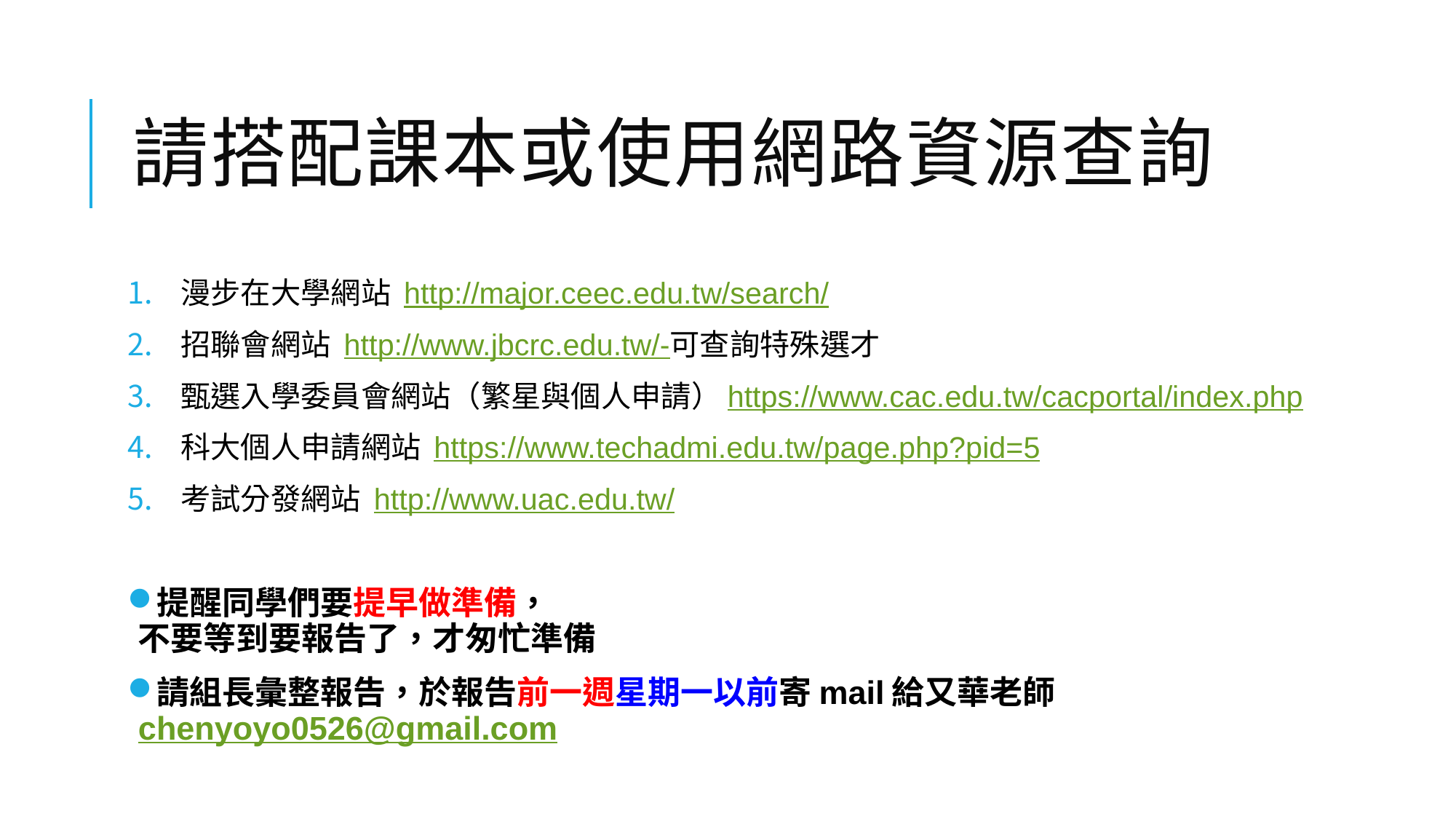

# 請搭配課本或使用網路資源查詢
漫步在大學網站 http://major.ceec.edu.tw/search/
招聯會網站 http://www.jbcrc.edu.tw/-可查詢特殊選才
甄選入學委員會網站（繁星與個人申請）https://www.cac.edu.tw/cacportal/index.php
科大個人申請網站 https://www.techadmi.edu.tw/page.php?pid=5
考試分發網站 http://www.uac.edu.tw/

提醒同學們要提早做準備，
不要等到要報告了，才匆忙準備
請組長彙整報告，於報告前一週星期一以前寄mail給又華老師chenyoyo0526@gmail.com